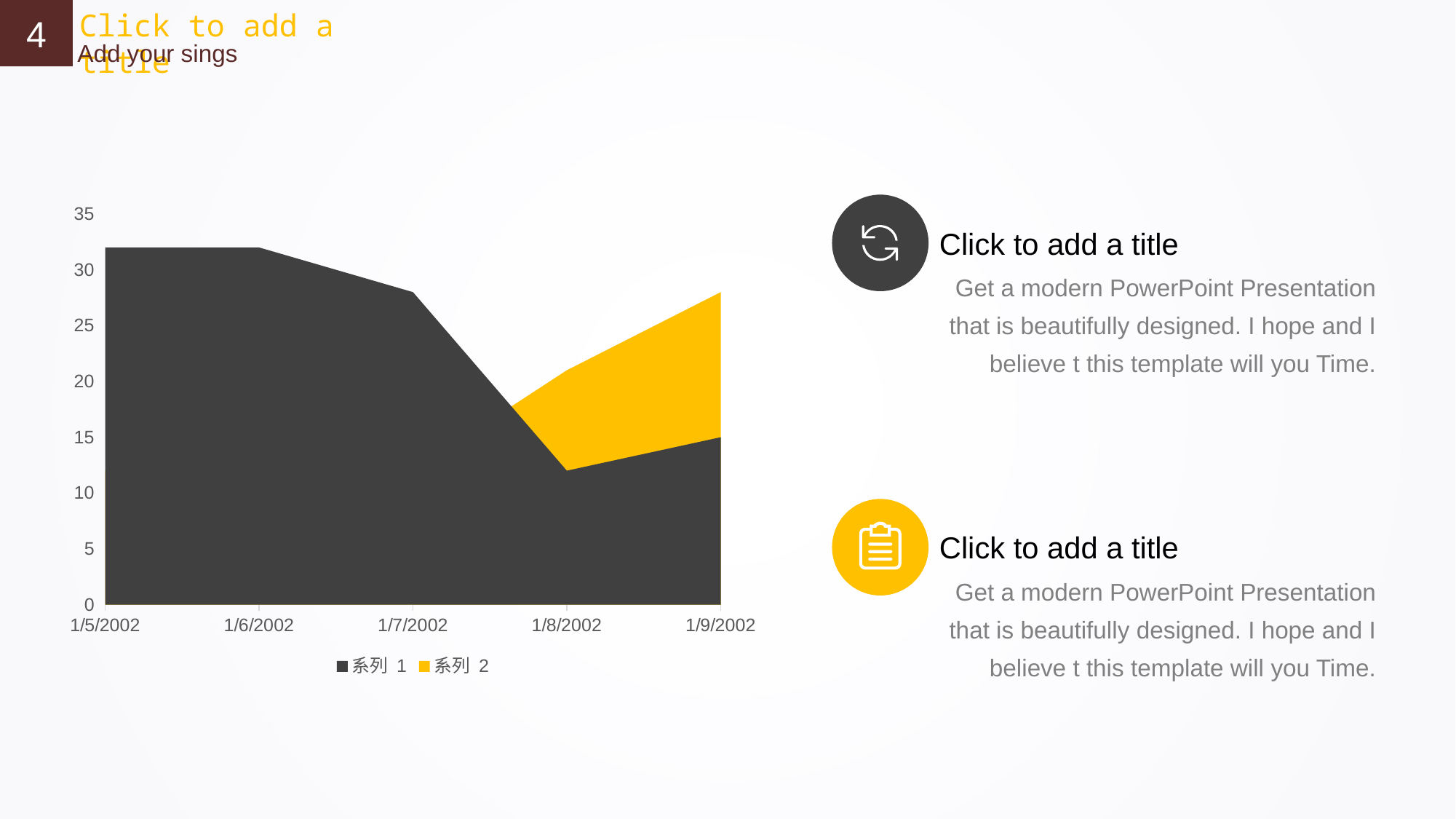

4
Click to add a title
Add your sings

### Chart

| Category | 系列 1 | 系列 2 |
|---|---|---|
| 37261 | 32.0 | 12.0 |
| 37262 | 32.0 | 12.0 |
| 37263 | 28.0 | 12.0 |
| 37264 | 12.0 | 21.0 |
| 37265 | 15.0 | 28.0 |
Click to add a title

Get a modern PowerPoint Presentation that is beautifully designed. I hope and I believe t this template will you Time.

Click to add a title
Get a modern PowerPoint Presentation that is beautifully designed. I hope and I believe t this template will you Time.